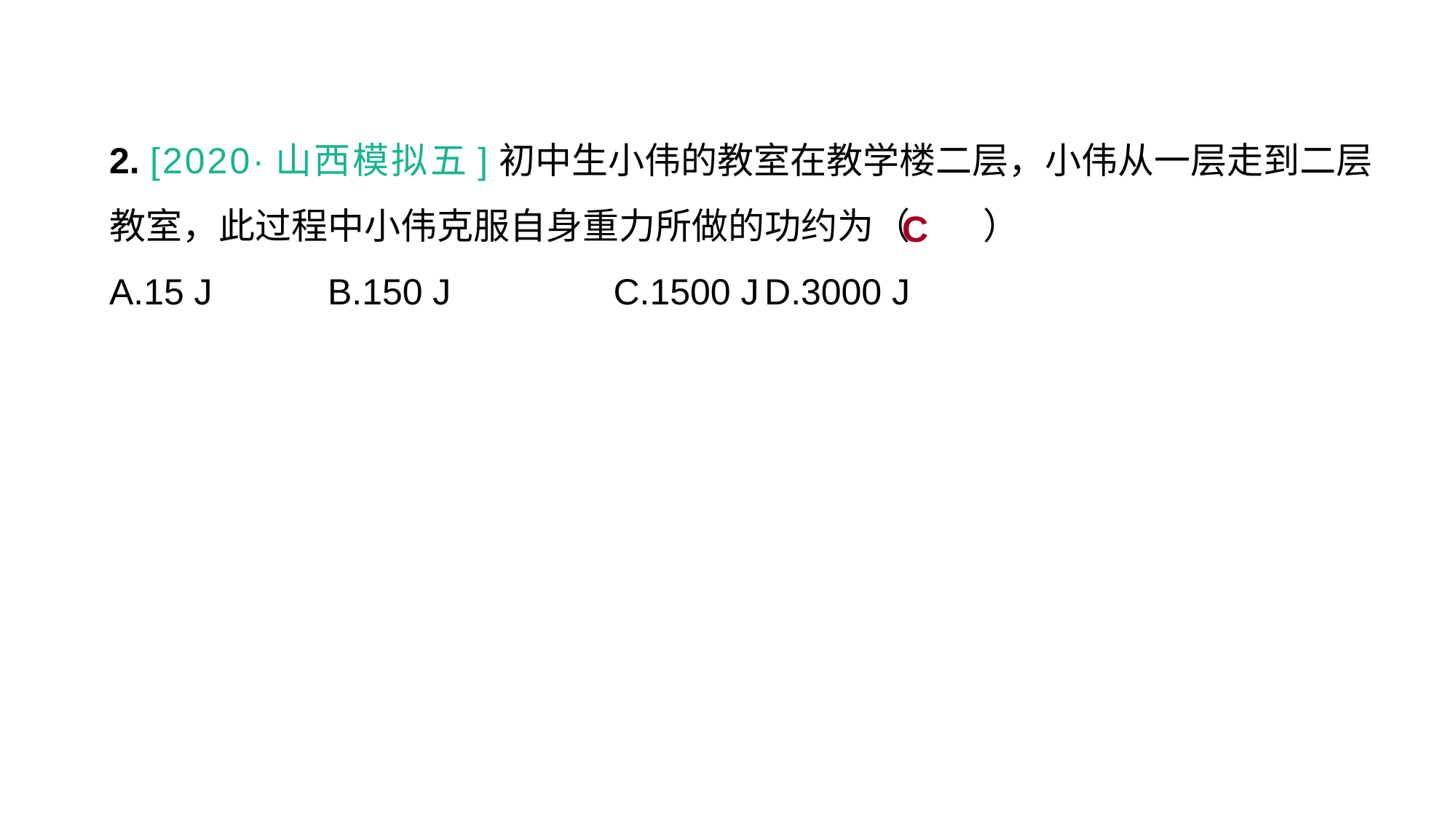

2. [2020·山西模拟五]初中生小伟的教室在教学楼二层，小伟从一层走到二层教室，此过程中小伟克服自身重力所做的功约为（　　）
A.15 J    	B.150 J                C.1500 J	D.3000 J
C
重难突破 能力提升